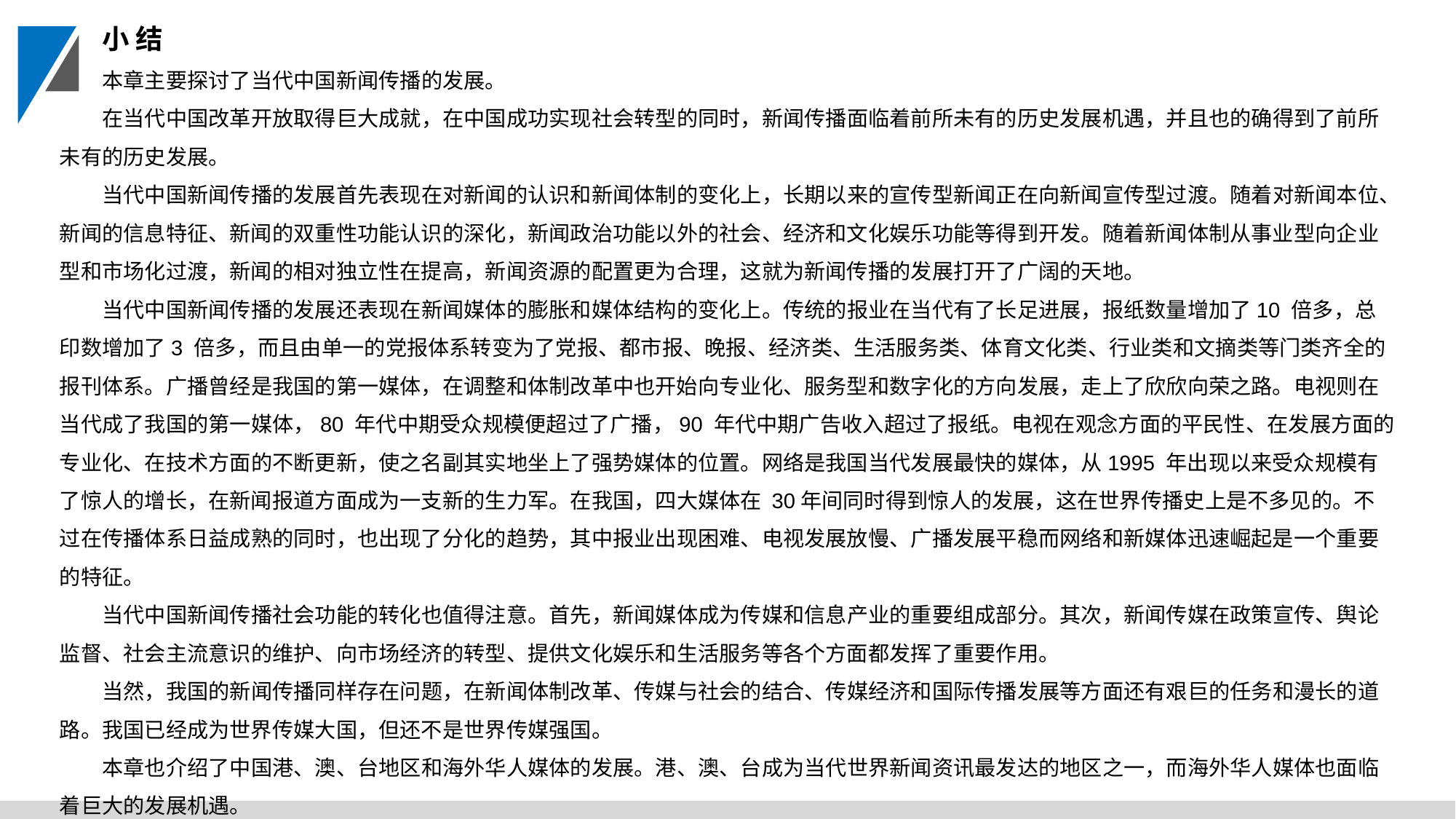

小 结
本章主要探讨了当代中国新闻传播的发展。
在当代中国改革开放取得巨大成就，在中国成功实现社会转型的同时，新闻传播面临着前所未有的历史发展机遇，并且也的确得到了前所未有的历史发展。
当代中国新闻传播的发展首先表现在对新闻的认识和新闻体制的变化上，长期以来的宣传型新闻正在向新闻宣传型过渡。随着对新闻本位、新闻的信息特征、新闻的双重性功能认识的深化，新闻政治功能以外的社会、经济和文化娱乐功能等得到开发。随着新闻体制从事业型向企业型和市场化过渡，新闻的相对独立性在提高，新闻资源的配置更为合理，这就为新闻传播的发展打开了广阔的天地。
当代中国新闻传播的发展还表现在新闻媒体的膨胀和媒体结构的变化上。传统的报业在当代有了长足进展，报纸数量增加了10 倍多，总印数增加了3 倍多，而且由单一的党报体系转变为了党报、都市报、晚报、经济类、生活服务类、体育文化类、行业类和文摘类等门类齐全的报刊体系。广播曾经是我国的第一媒体，在调整和体制改革中也开始向专业化、服务型和数字化的方向发展，走上了欣欣向荣之路。电视则在当代成了我国的第一媒体，80 年代中期受众规模便超过了广播，90 年代中期广告收入超过了报纸。电视在观念方面的平民性、在发展方面的专业化、在技术方面的不断更新，使之名副其实地坐上了强势媒体的位置。网络是我国当代发展最快的媒体，从1995 年出现以来受众规模有了惊人的增长，在新闻报道方面成为一支新的生力军。在我国，四大媒体在 30年间同时得到惊人的发展，这在世界传播史上是不多见的。不过在传播体系日益成熟的同时，也出现了分化的趋势，其中报业出现困难、电视发展放慢、广播发展平稳而网络和新媒体迅速崛起是一个重要的特征。
当代中国新闻传播社会功能的转化也值得注意。首先，新闻媒体成为传媒和信息产业的重要组成部分。其次，新闻传媒在政策宣传、舆论监督、社会主流意识的维护、向市场经济的转型、提供文化娱乐和生活服务等各个方面都发挥了重要作用。
当然，我国的新闻传播同样存在问题，在新闻体制改革、传媒与社会的结合、传媒经济和国际传播发展等方面还有艰巨的任务和漫长的道路。我国已经成为世界传媒大国，但还不是世界传媒强国。
本章也介绍了中国港、澳、台地区和海外华人媒体的发展。港、澳、台成为当代世界新闻资讯最发达的地区之一，而海外华人媒体也面临着巨大的发展机遇。